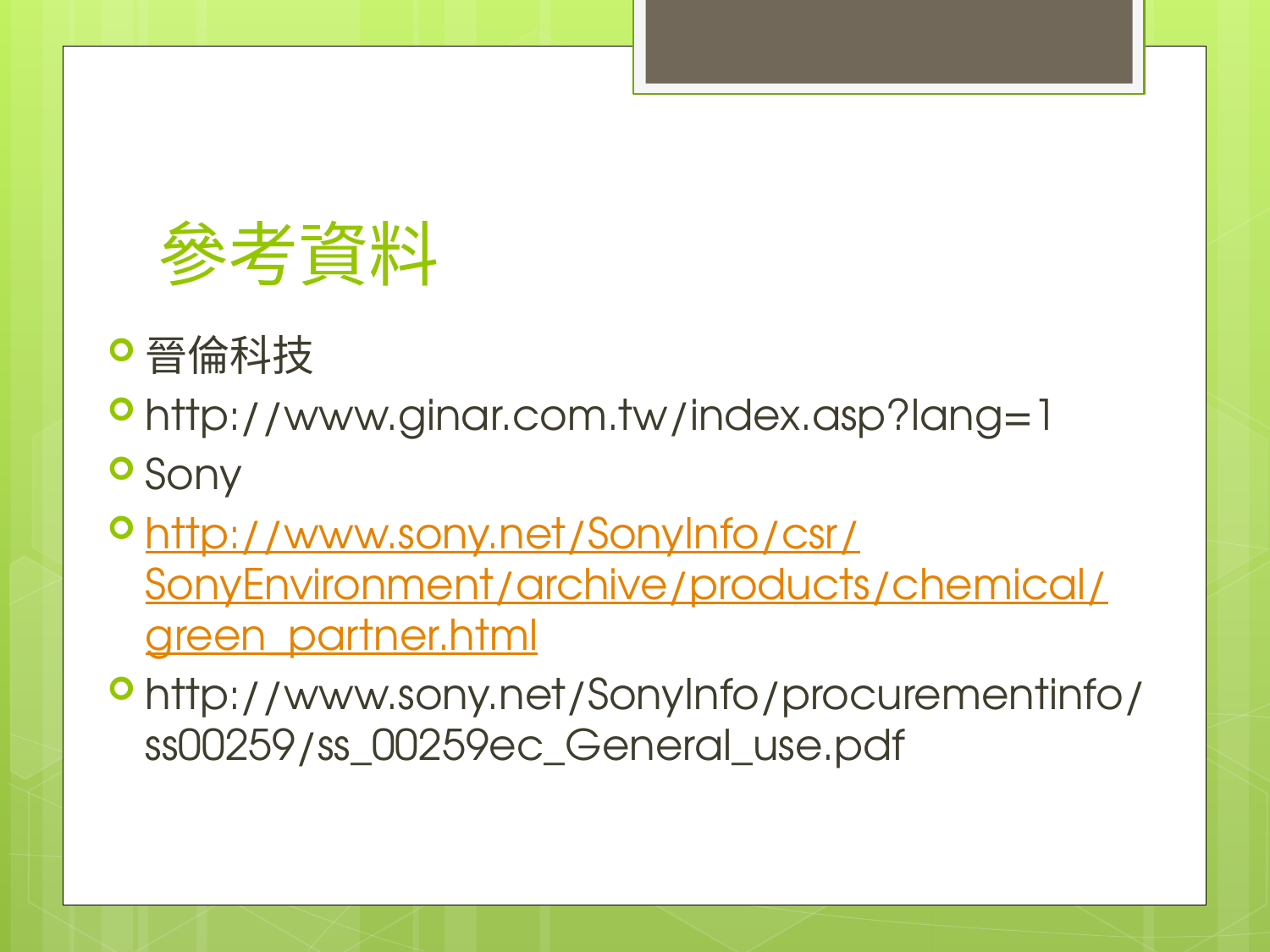

# 參考資料
晉倫科技
http://www.ginar.com.tw/index.asp?lang=1
Sony
http://www.sony.net/SonyInfo/csr/SonyEnvironment/archive/products/chemical/green_partner.html
http://www.sony.net/SonyInfo/procurementinfo/ss00259/ss_00259ec_General_use.pdf